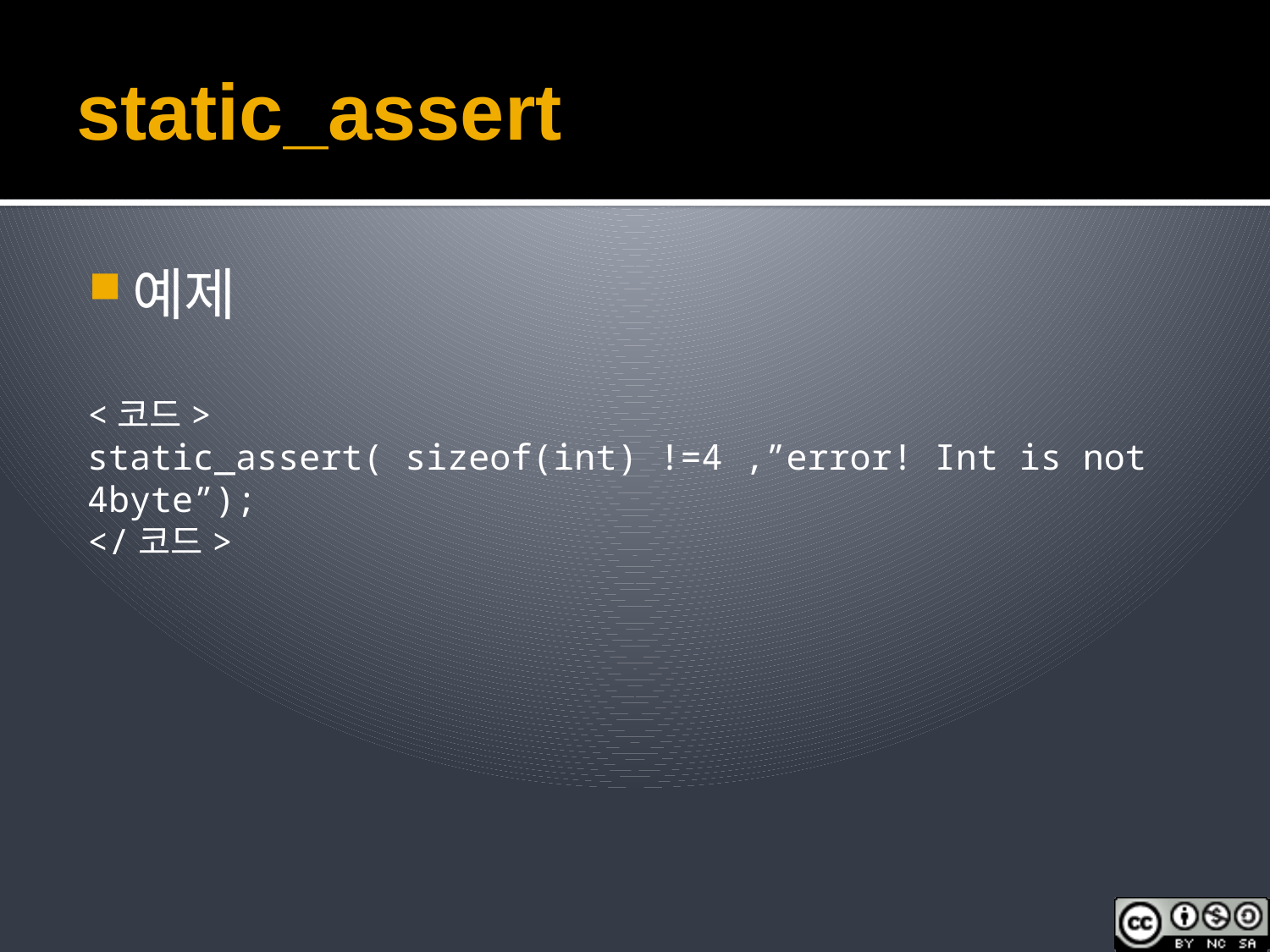

# static_assert
예제
<코드>
static_assert( sizeof(int) !=4 ,”error! Int is not 4byte”);
</코드>